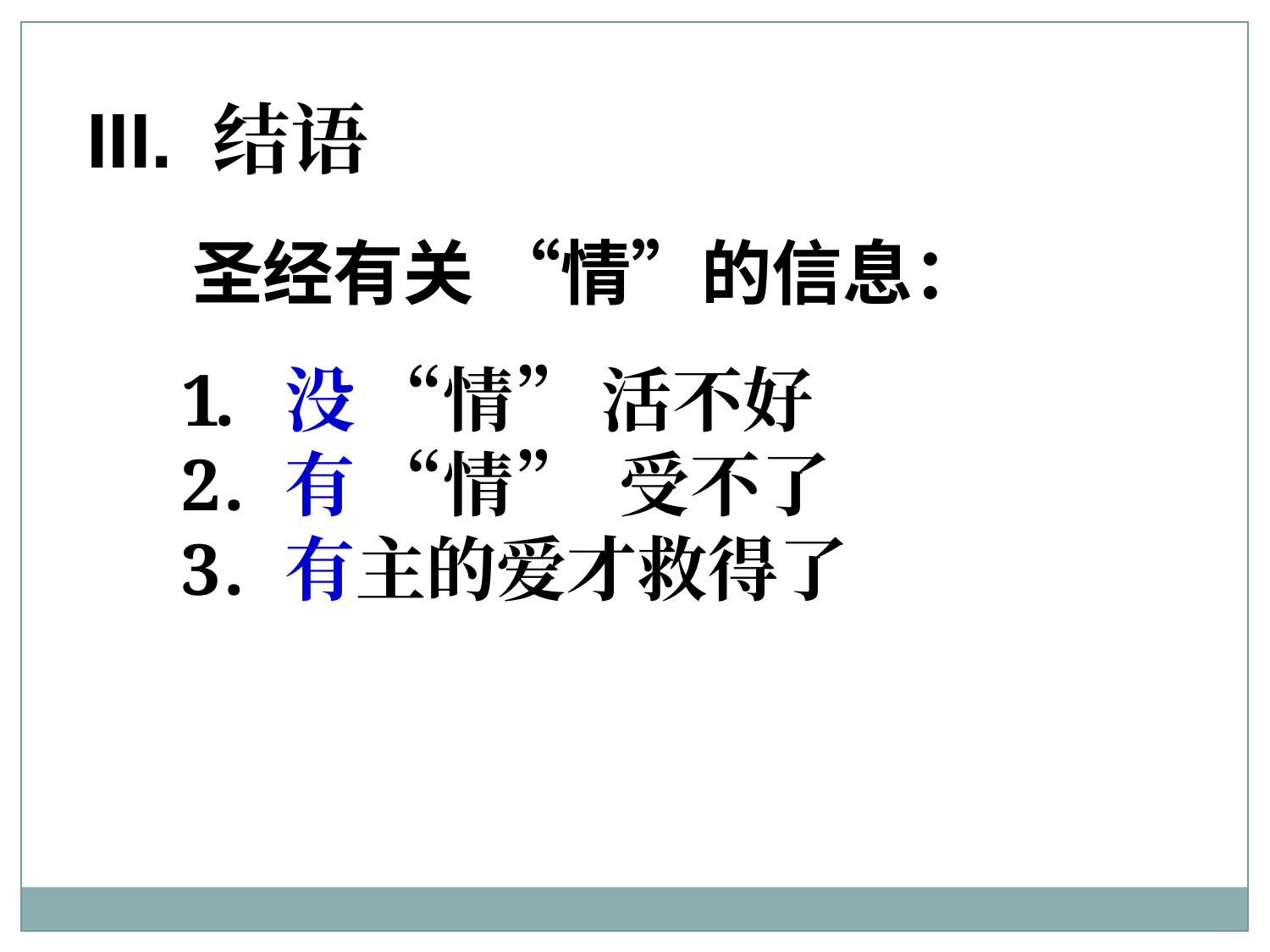

III. 结语
圣经有关 “情”的信息：
没 “情” 活不好
有 “情”  受不了
有主的爱才救得了